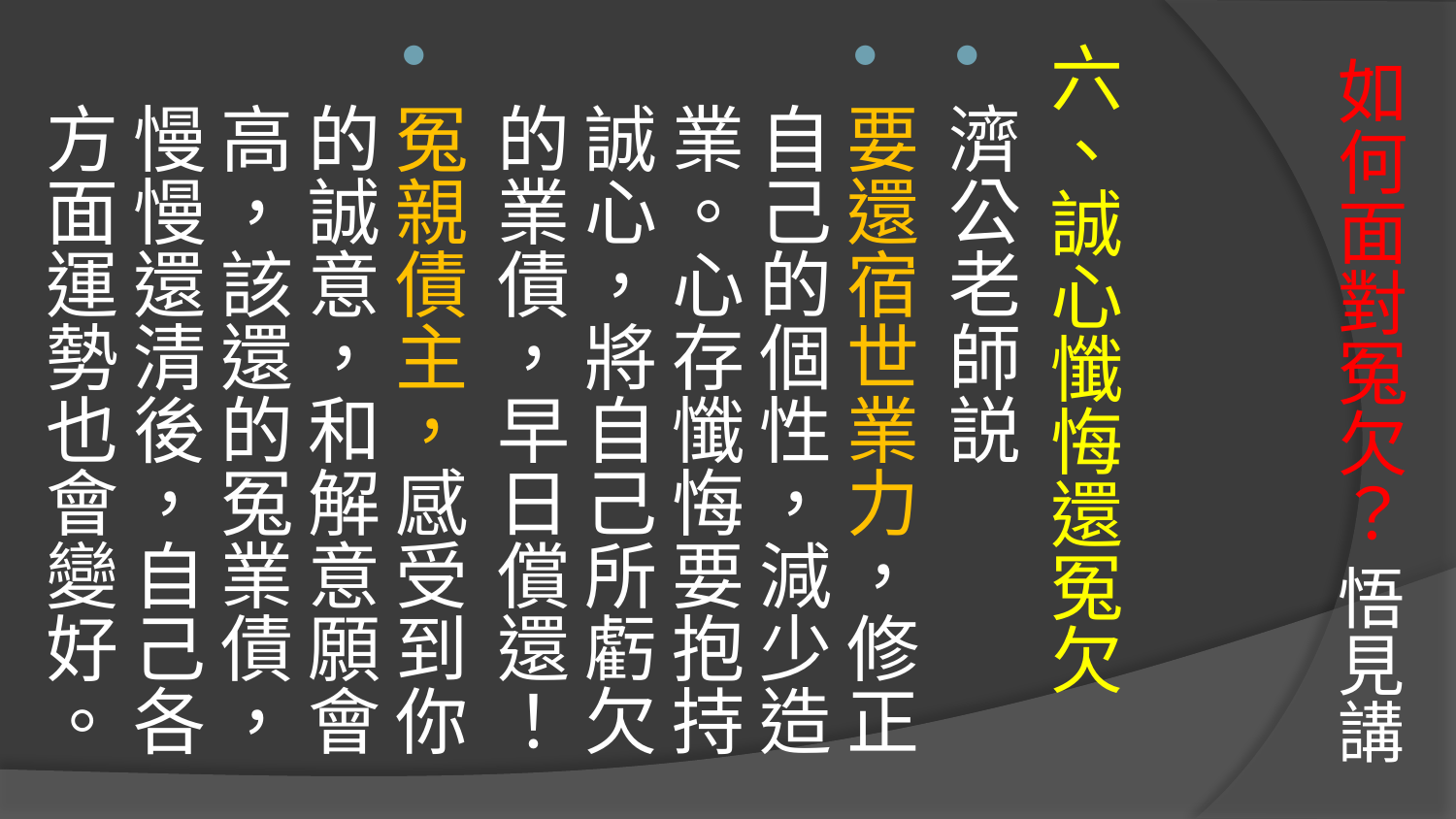

六、誠心懺悔還冤欠
濟公老師説
要還宿世業力，修正自己的個性，減少造業。心存懺悔要抱持誠心，將自己所虧欠的業債，早日償還！
冤親債主，感受到你的誠意，和解意願會高，該還的冤業債，慢慢還清後，自己各方面運勢也會變好。
# 如何面對冤欠？ 悟見講